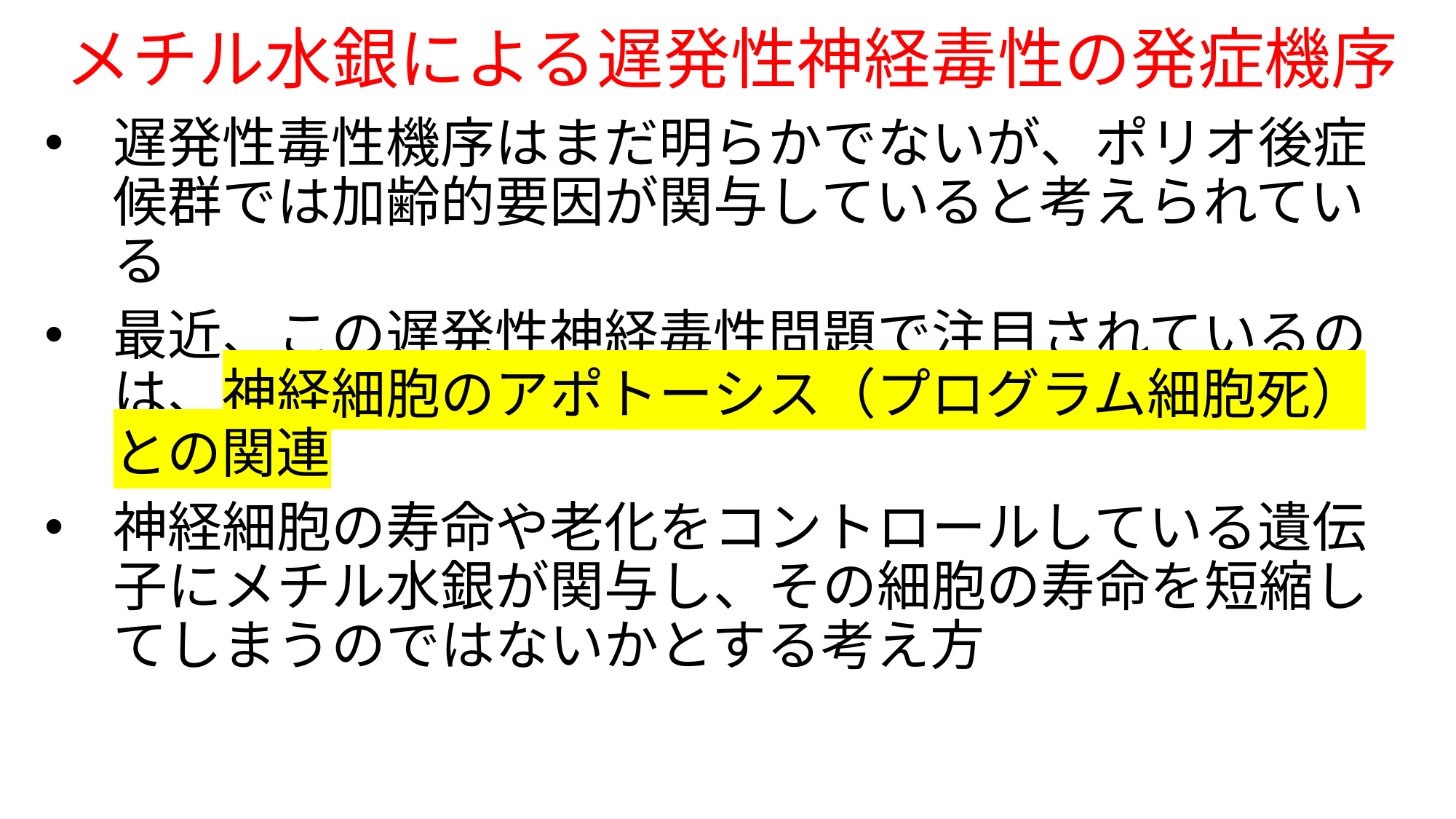

# メチル水銀による遅発性神経毒性の発症機序
遅発性毒性機序はまだ明らかでないが、ポリオ後症候群では加齢的要因が関与していると考えられている
最近、この遅発性神経毒性問題で注目されているのは、神経細胞のアポトーシス（プログラム細胞死）との関連
神経細胞の寿命や老化をコントロールしている遺伝子にメチル水銀が関与し、その細胞の寿命を短縮してしまうのではないかとする考え方